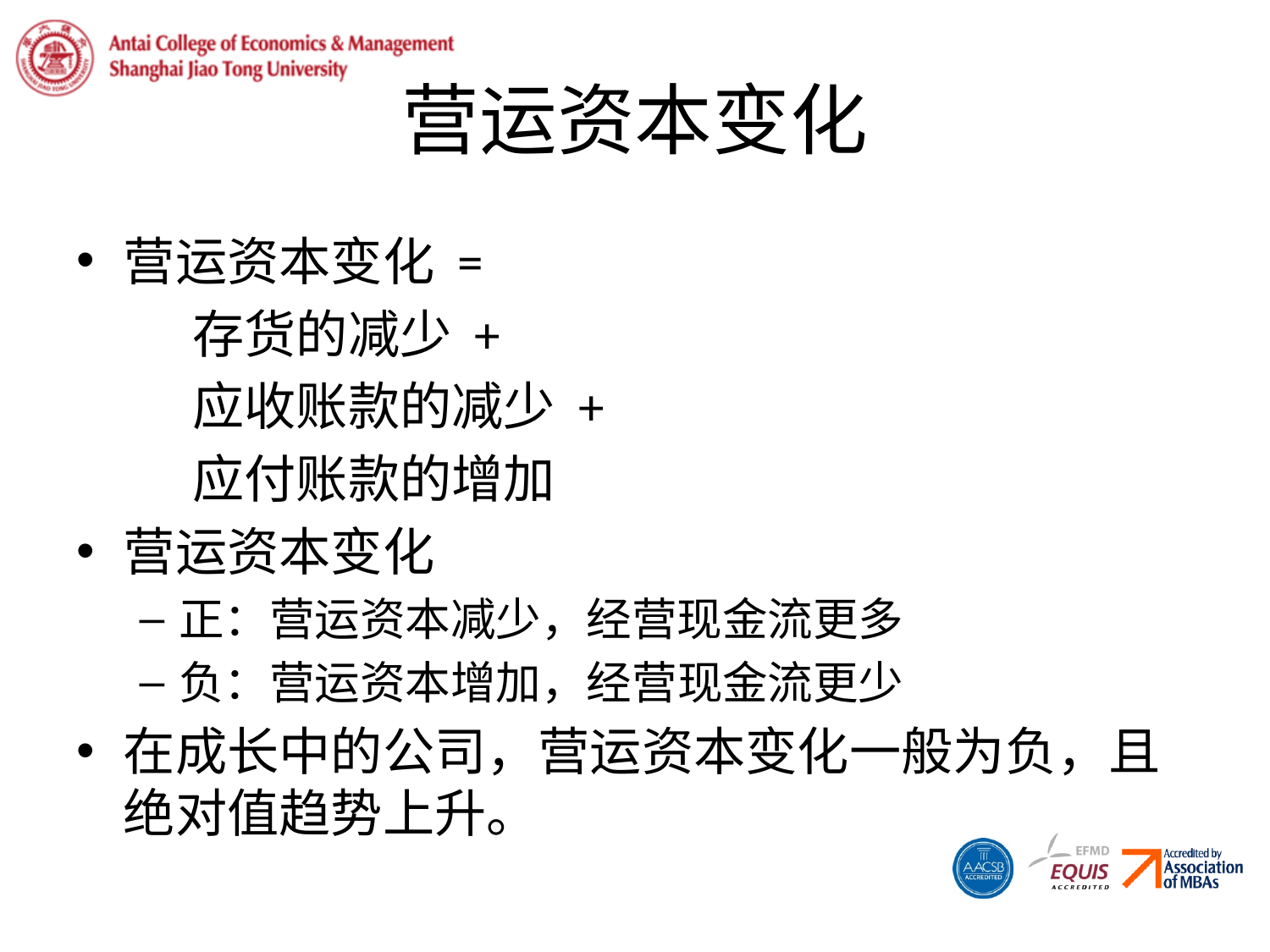

# 营运资本变化
营运资本变化 =
         存货的减少 +
         应收账款的减少 +
         应付账款的增加
营运资本变化
正：营运资本减少，经营现金流更多
负：营运资本增加，经营现金流更少
在成长中的公司，营运资本变化一般为负，且绝对值趋势上升。